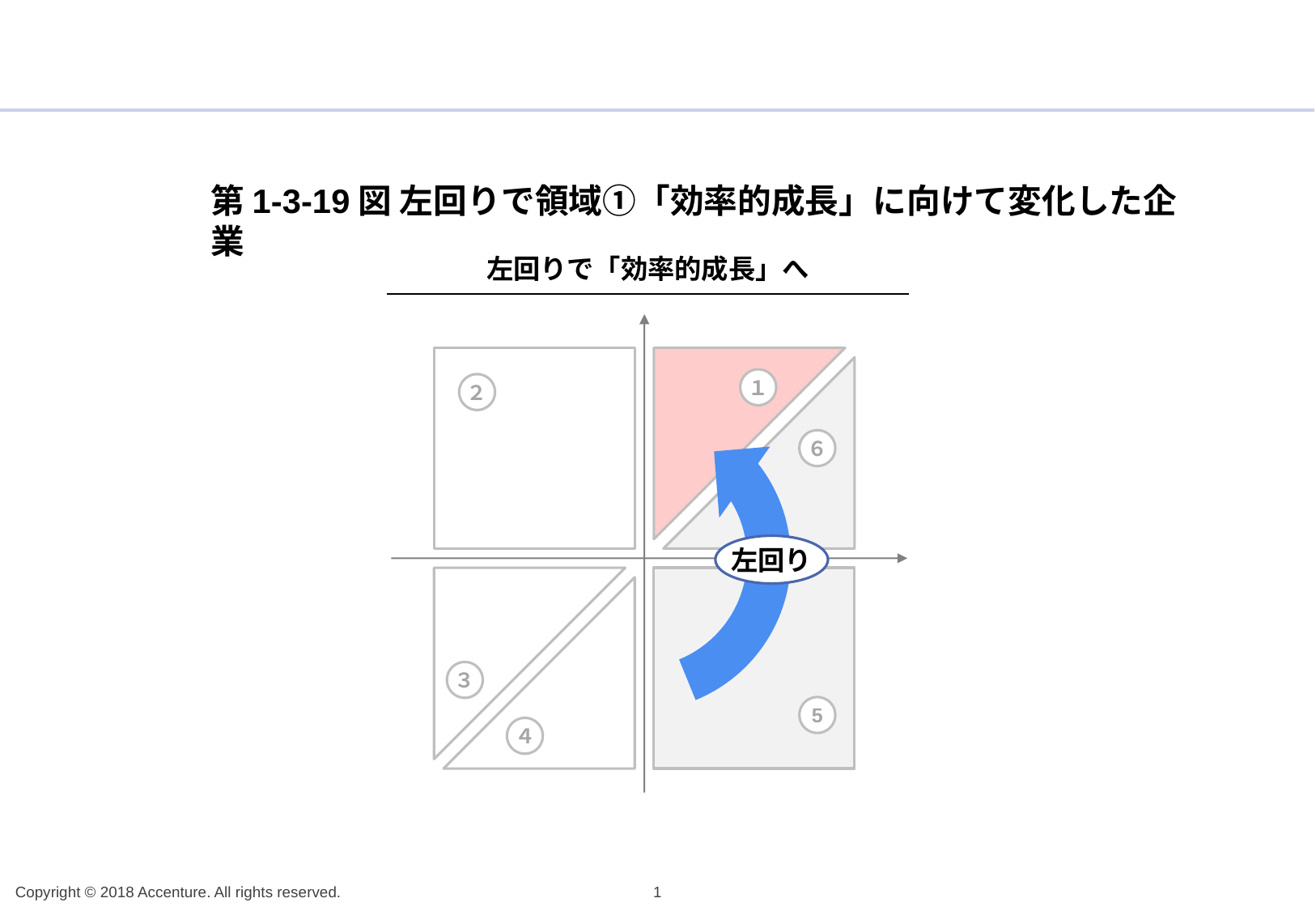

第1-3-19図 左回りで領域①「効率的成長」に向けて変化した企業
左回りで「効率的成長」へ

１
２

６
左回り

３
5
４